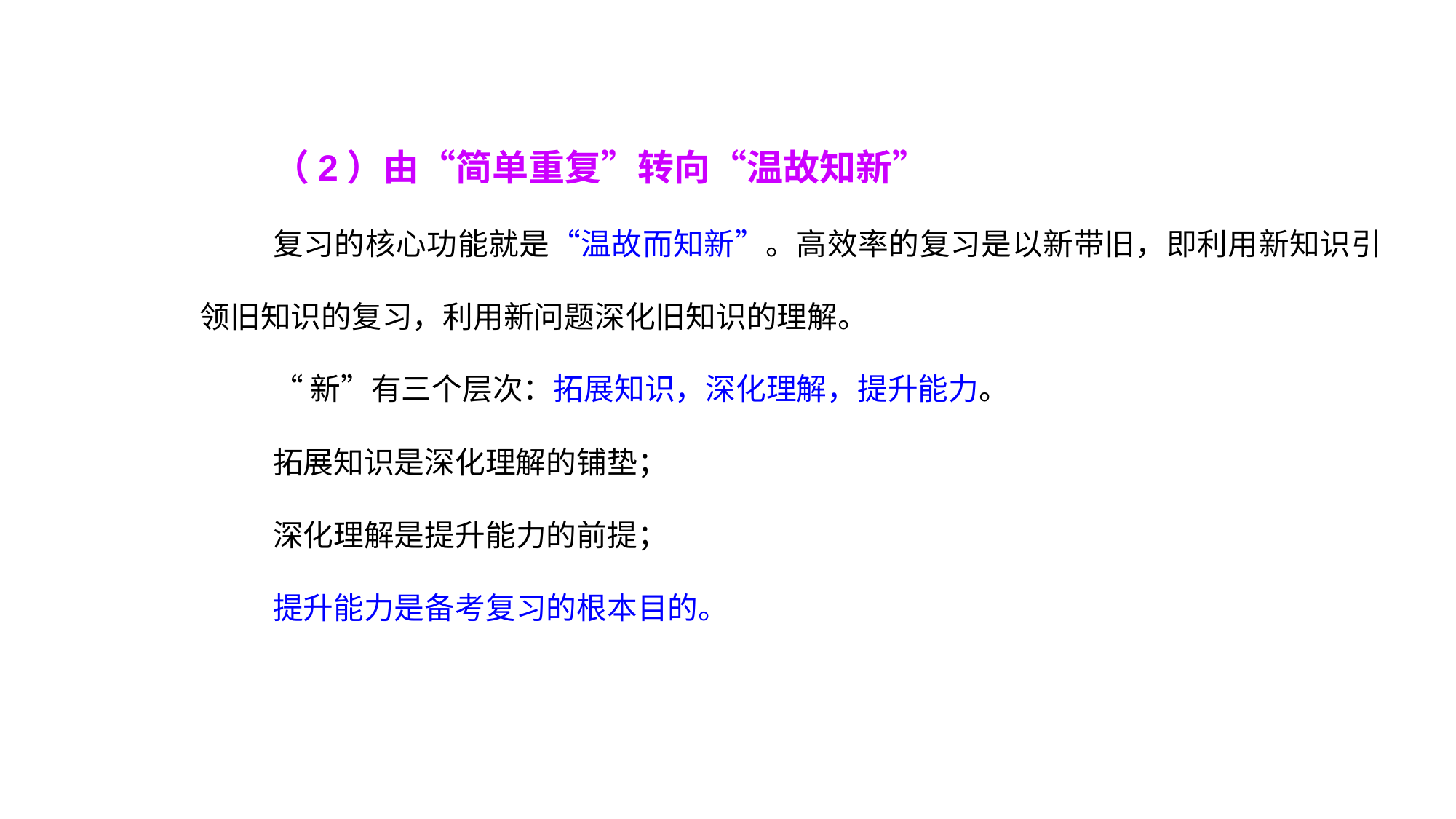

（2）由“简单重复”转向“温故知新”
复习的核心功能就是“温故而知新”。高效率的复习是以新带旧，即利用新知识引领旧知识的复习，利用新问题深化旧知识的理解。
“新”有三个层次：拓展知识，深化理解，提升能力。
拓展知识是深化理解的铺垫；
深化理解是提升能力的前提；
提升能力是备考复习的根本目的。